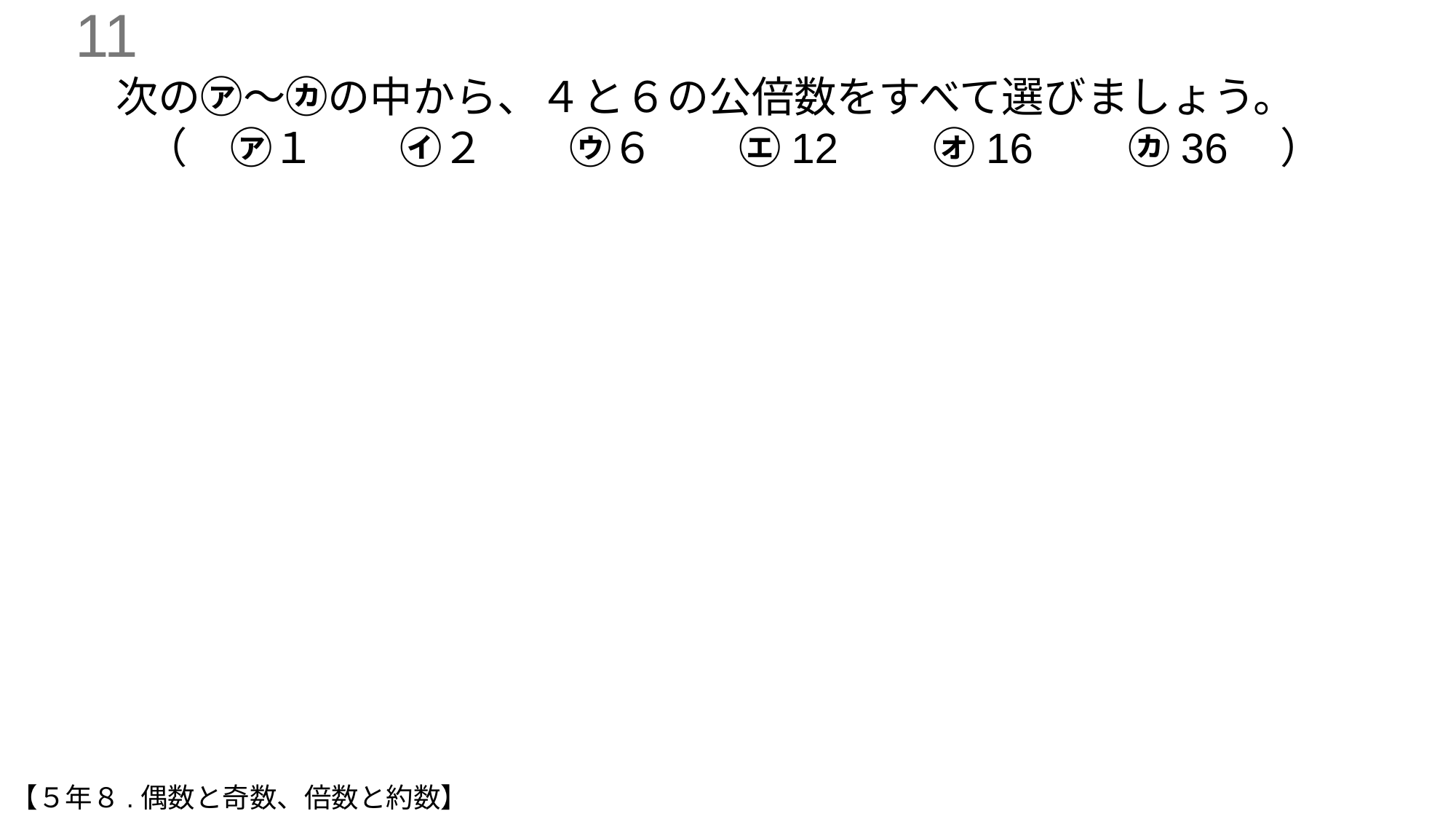

11
次の㋐～㋕の中から、４と６の公倍数をすべて選びましょう。
（　㋐１　　㋑２　　㋒６　　㋓12　　㋔16　　㋕36　）
【５年８.偶数と奇数、倍数と約数】